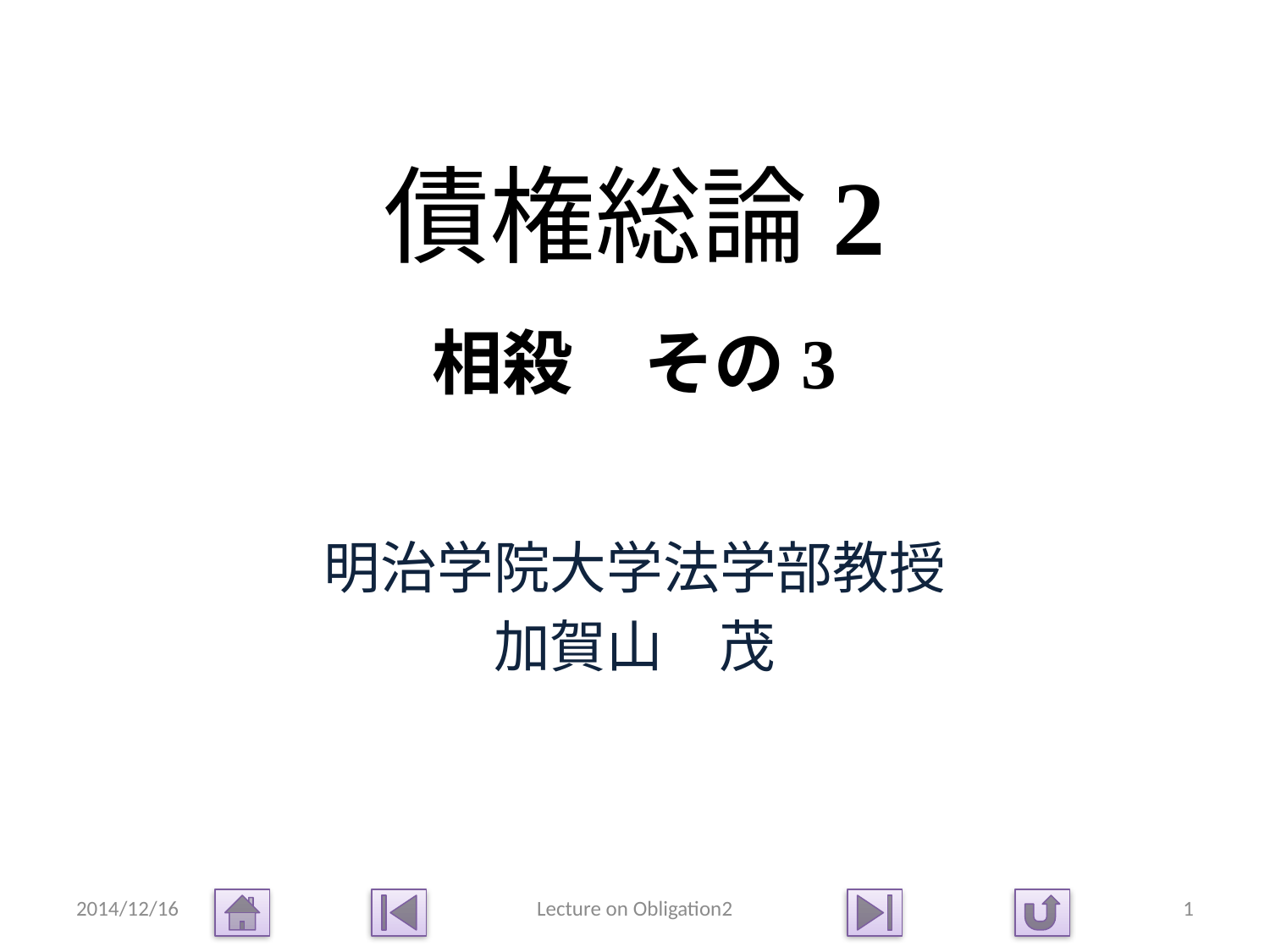

# 債権総論2 相殺　その3
明治学院大学法学部教授
加賀山　茂
2014/12/16
Lecture on Obligation2
1